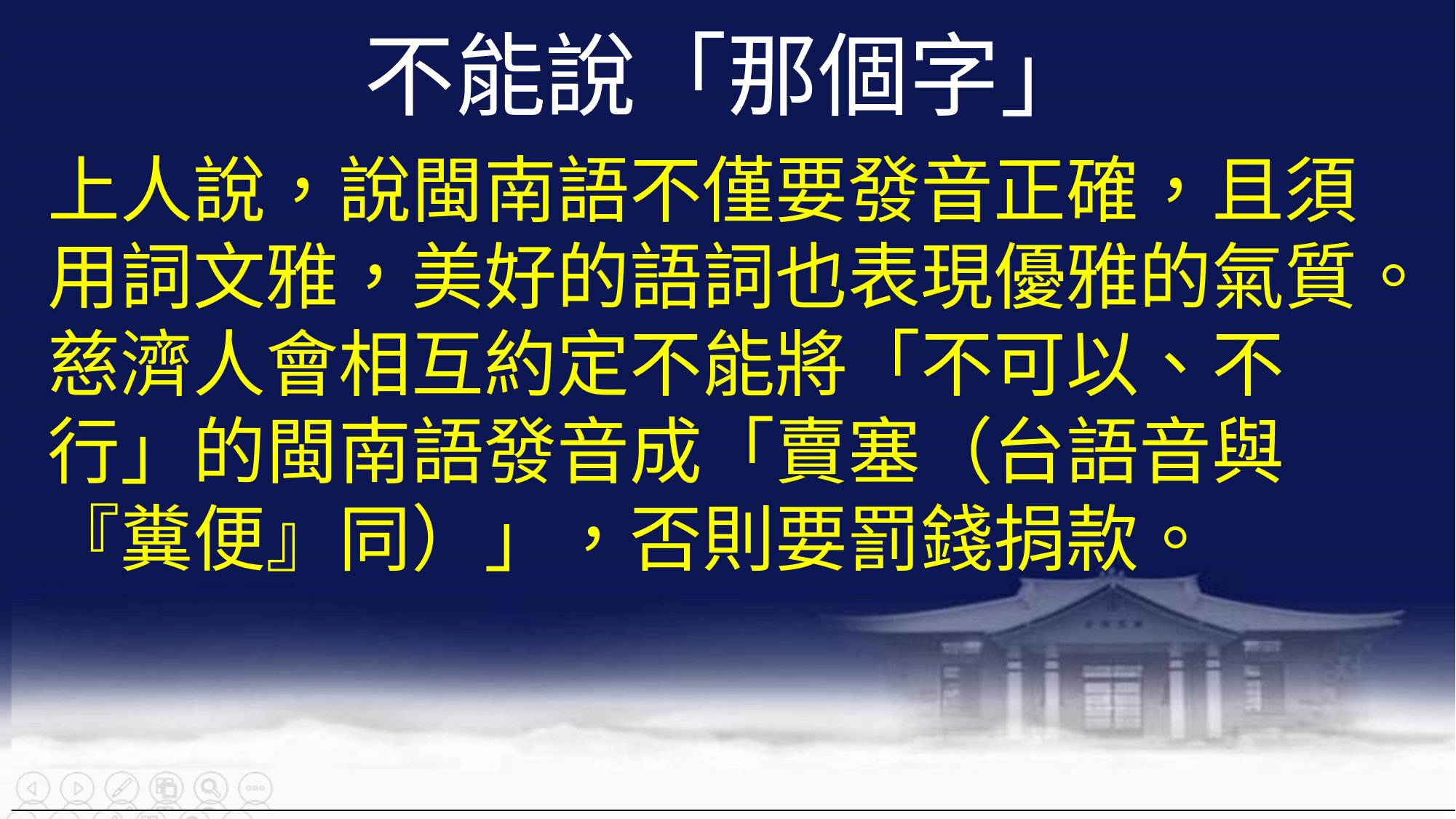

# 不能說「那個字」
上人說，說閩南語不僅要發音正確，且須用詞文雅，美好的語詞也表現優雅的氣質。慈濟人會相互約定不能將「不可以、不行」的閩南語發音成「賣塞（台語音與『糞便』同）」，否則要罰錢捐款。